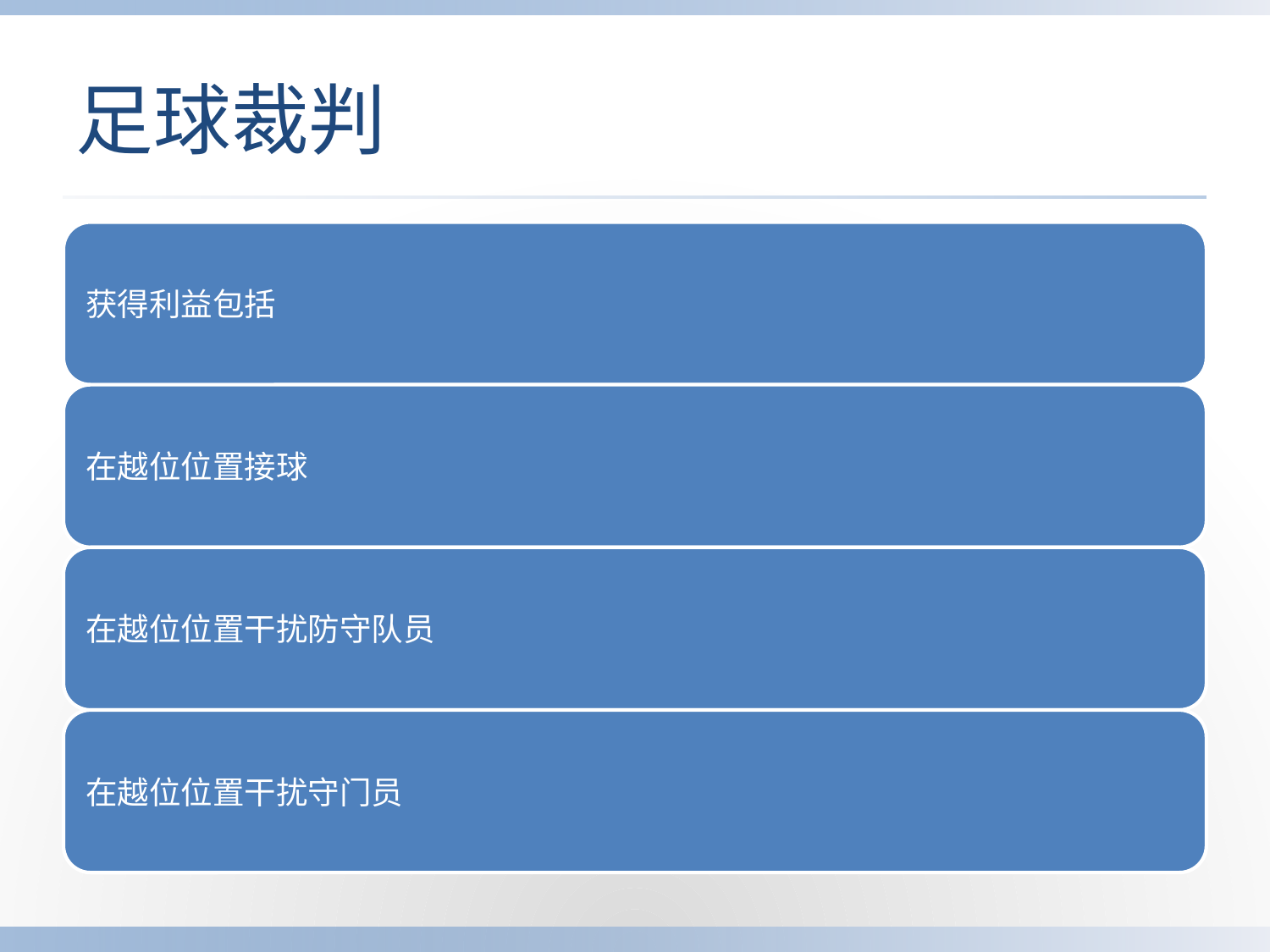

# 足球裁判
获得利益包括
在越位位置接球
在越位位置干扰防守队员
在越位位置干扰守门员